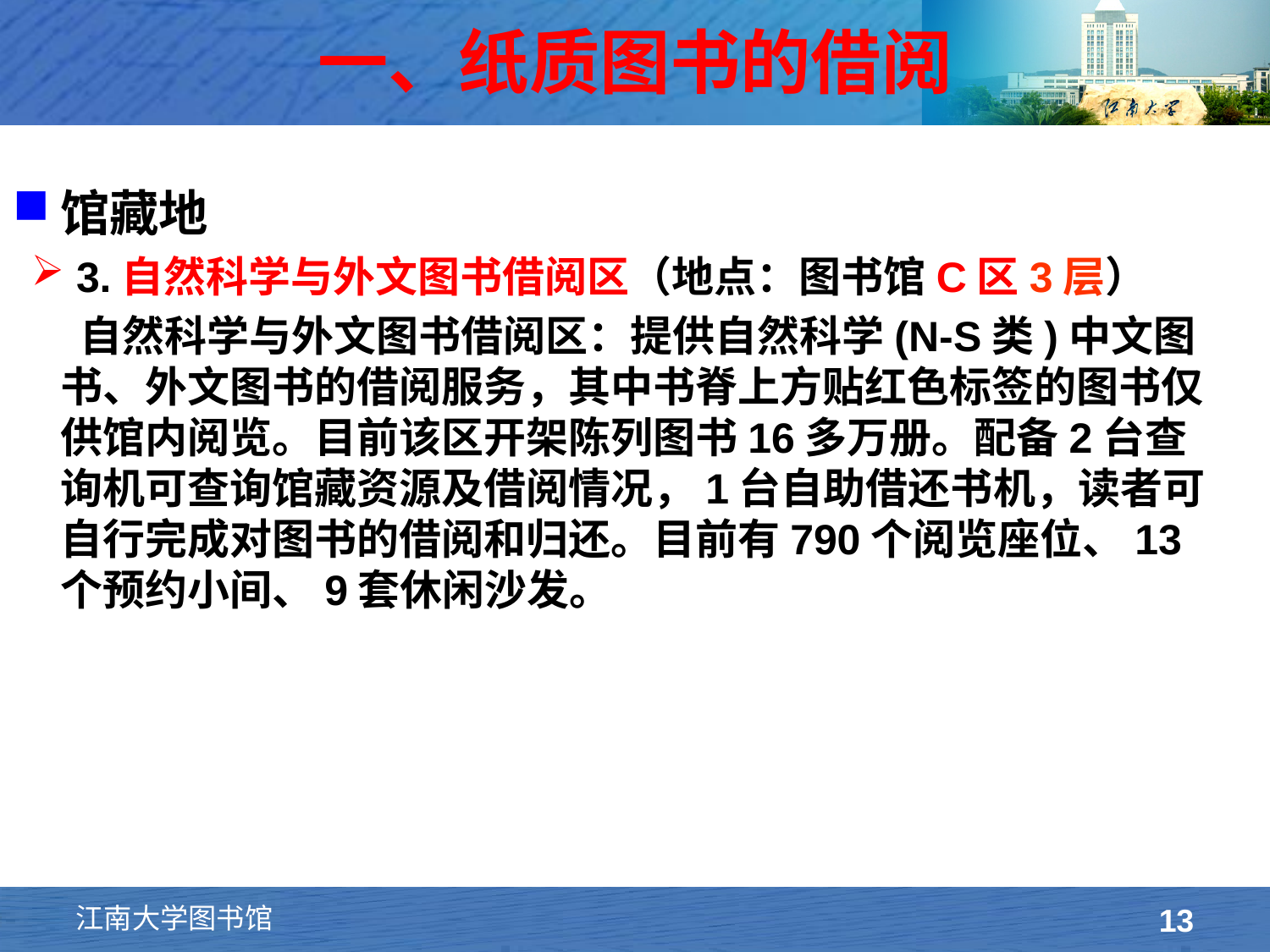

# 一、纸质图书的借阅
馆藏地
3.自然科学与外文图书借阅区（地点：图书馆C区3层）
      自然科学与外文图书借阅区：提供自然科学(N-S类)中文图书、外文图书的借阅服务，其中书脊上方贴红色标签的图书仅供馆内阅览。目前该区开架陈列图书16多万册。配备2台查询机可查询馆藏资源及借阅情况，1台自助借还书机，读者可自行完成对图书的借阅和归还。目前有790个阅览座位、13个预约小间、9套休闲沙发。